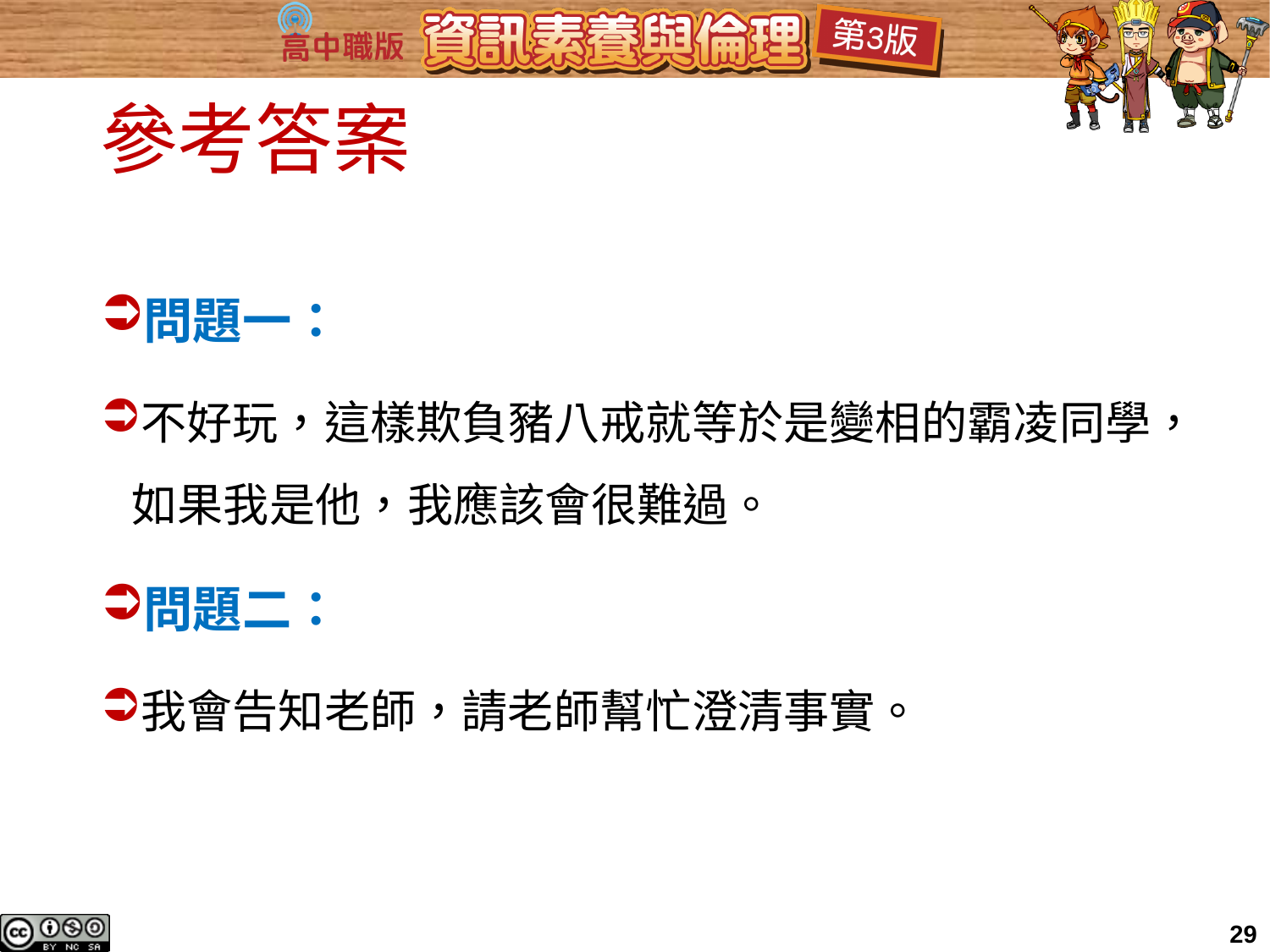

# 參考答案
問題一：
不好玩，這樣欺負豬八戒就等於是變相的霸凌同學，如果我是他，我應該會很難過。
問題二：
我會告知老師，請老師幫忙澄清事實。

29